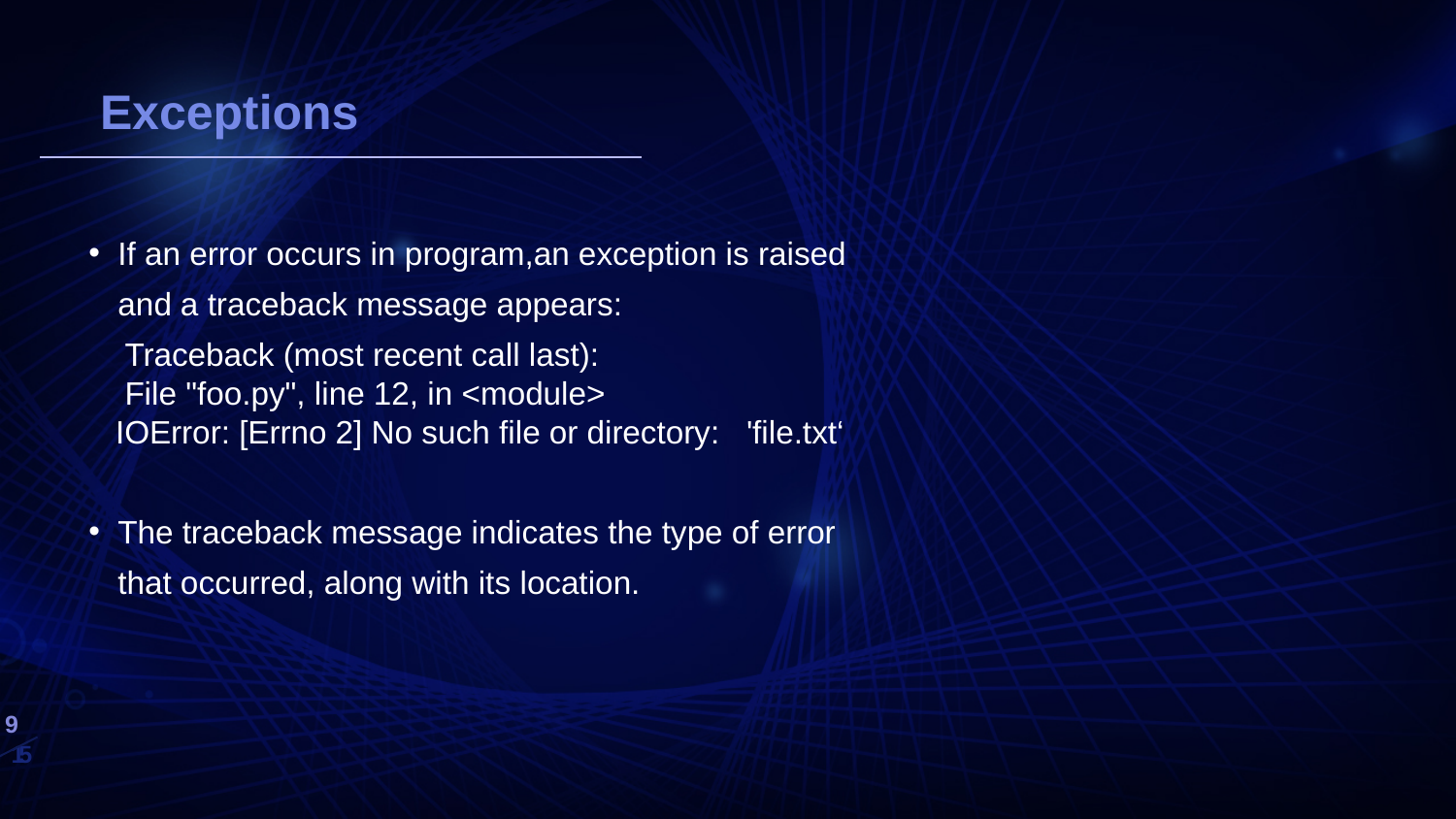

# 생각해보기
Exceptions
If an error occurs in program,an exception is raised and a traceback message appears:
    Traceback (most recent call last):
    File "foo.py", line 12, in <module>
   IOError: [Errno 2] No such file or directory:   'file.txt‘
The traceback message indicates the type of error that occurred, along with its location.